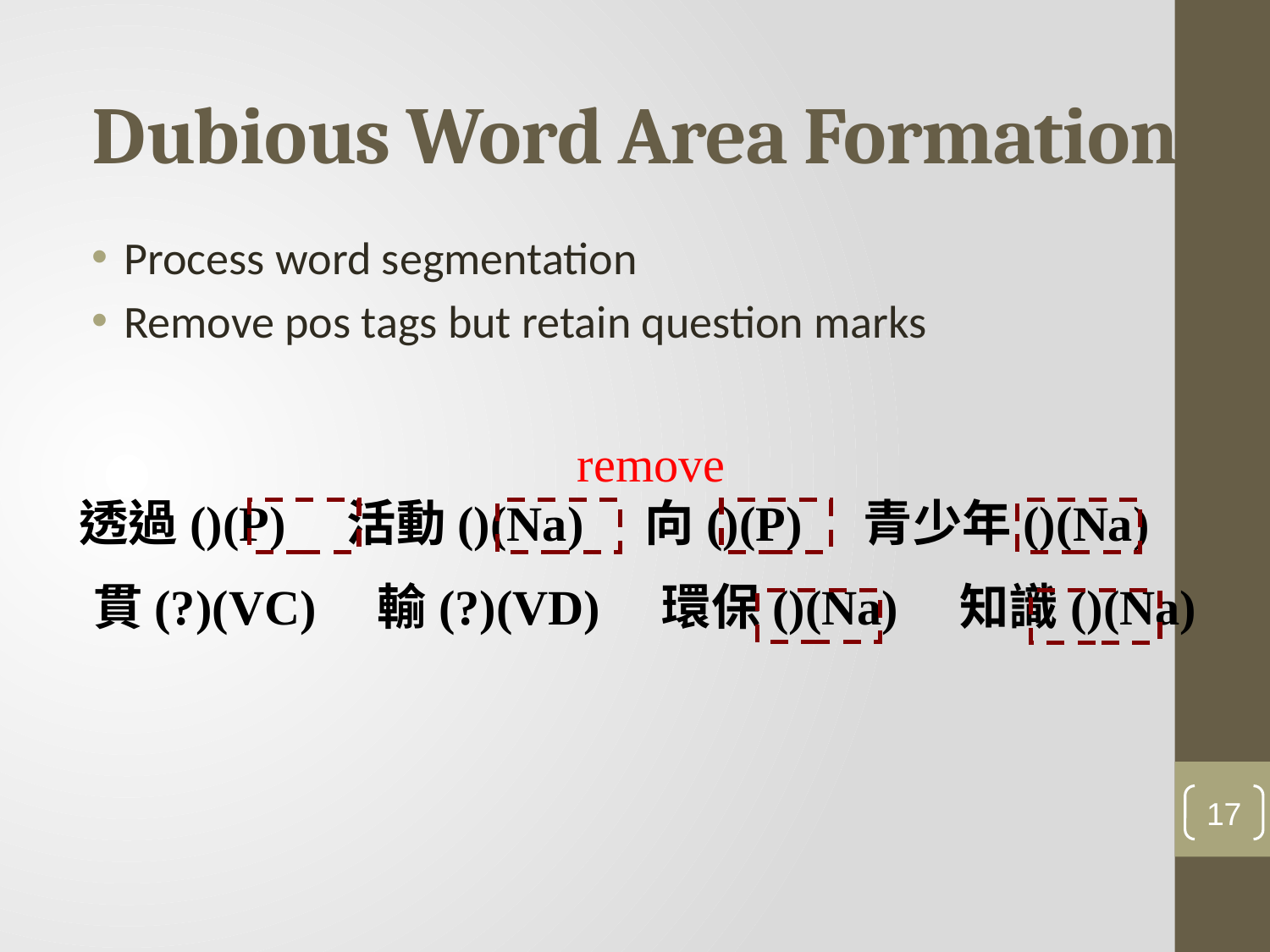

# Dubious Word Area Formation
Process word segmentation
Remove pos tags but retain question marks
remove
透過()(P)　活動()(Na)　向()(P)　青少年()(Na)
貫(?)(VC)　輸(?)(VD)　環保()(Na)　知識()(Na)

17